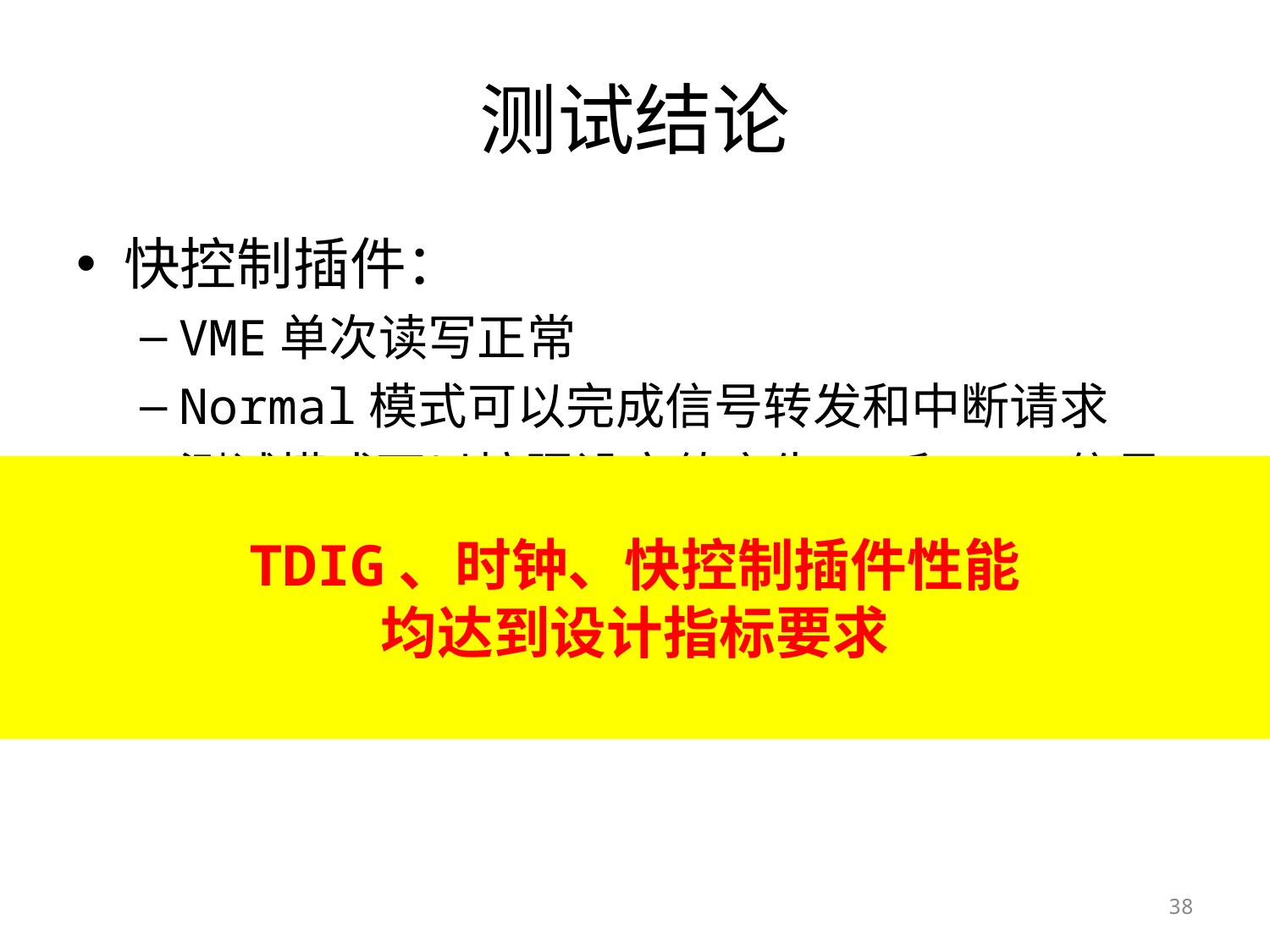

# 测试结论
快控制插件：
VME单次读写正常
Normal模式可以完成信号转发和中断请求
测试模式可以按照设定值产生L1和CHK信号
Monitor模式可以按照外部L1产生L1和CHK 信号
可以和CTTP正常通信

TDIG、时钟、快控制插件性能
均达到设计指标要求

38